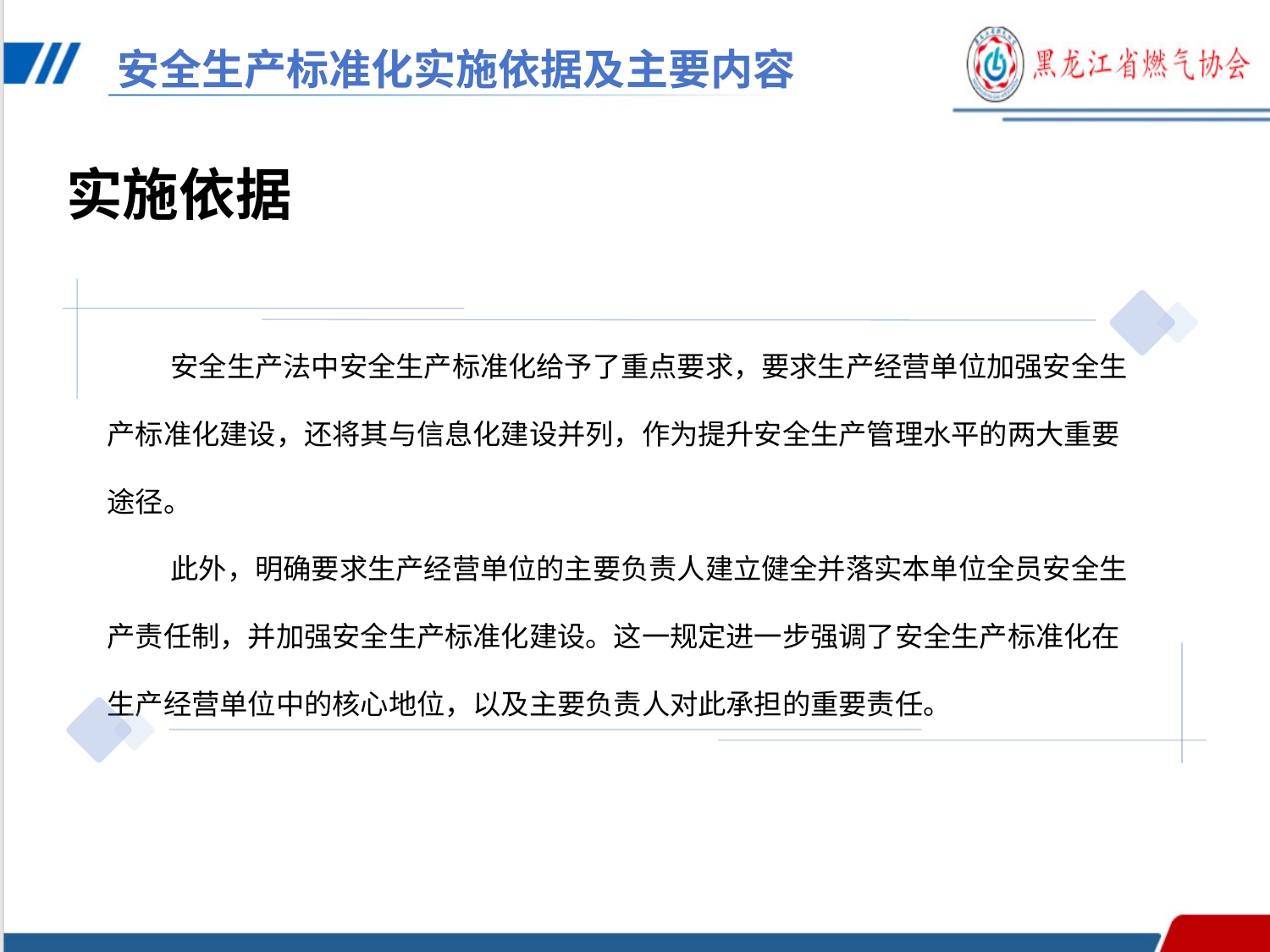

安全生产标准化实施依据及主要内容
# 实施依据

安全生产法中安全生产标准化给予了重点要求，要求生产经营单位加强安全生产标准化建设，还将其与信息化建设并列，作为提升安全生产管理水平的两大重要途径。
此外，明确要求生产经营单位的主要负责人建立健全并落实本单位全员安全生产责任制，并加强安全生产标准化建设。这一规定进一步强调了安全生产标准化在生产经营单位中的核心地位，以及主要负责人对此承担的重要责任。